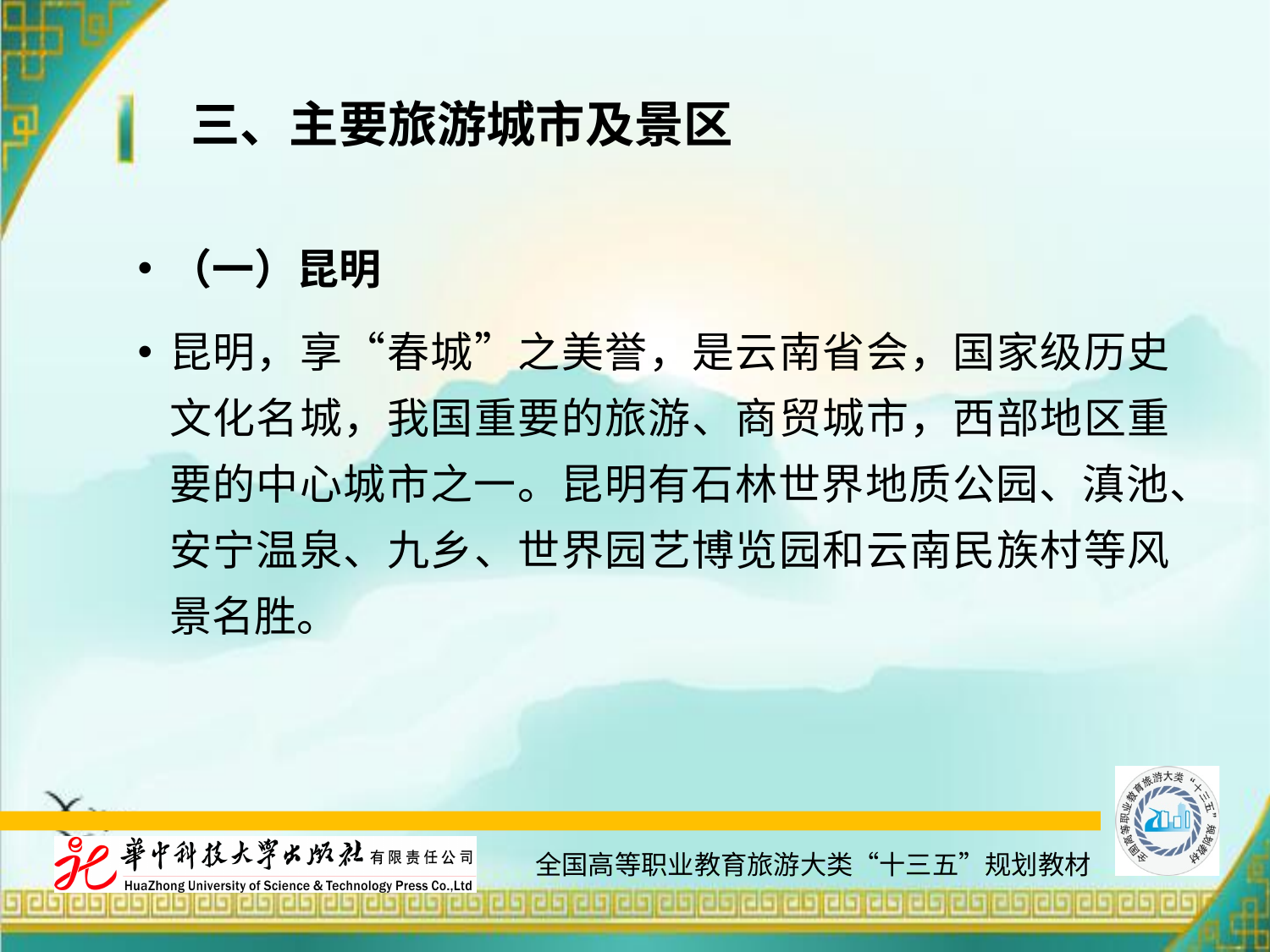

# 三、主要旅游城市及景区
（一）昆明
昆明，享“春城”之美誉，是云南省会，国家级历史文化名城，我国重要的旅游、商贸城市，西部地区重要的中心城市之一。昆明有石林世界地质公园、滇池、安宁温泉、九乡、世界园艺博览园和云南民族村等风景名胜。